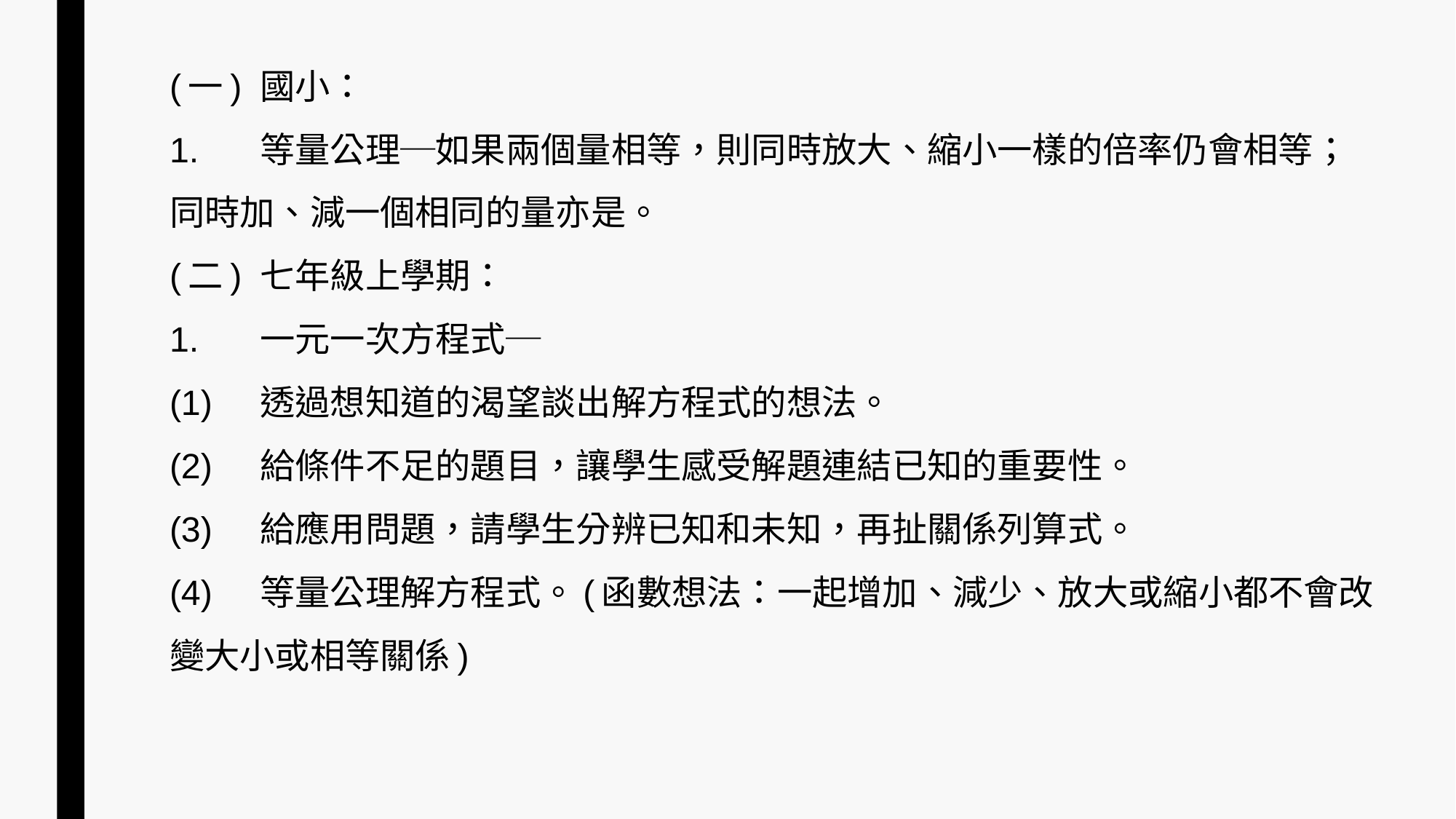

# (一)	國小： 1.	等量公理─如果兩個量相等，則同時放大、縮小一樣的倍率仍會相等；同時加、減一個相同的量亦是。 (二)	七年級上學期： 1.	一元一次方程式─ (1)	透過想知道的渴望談出解方程式的想法。 (2)	給條件不足的題目，讓學生感受解題連結已知的重要性。 (3)	給應用問題，請學生分辨已知和未知，再扯關係列算式。 (4)	等量公理解方程式。(函數想法：一起增加、減少、放大或縮小都不會改變大小或相等關係)